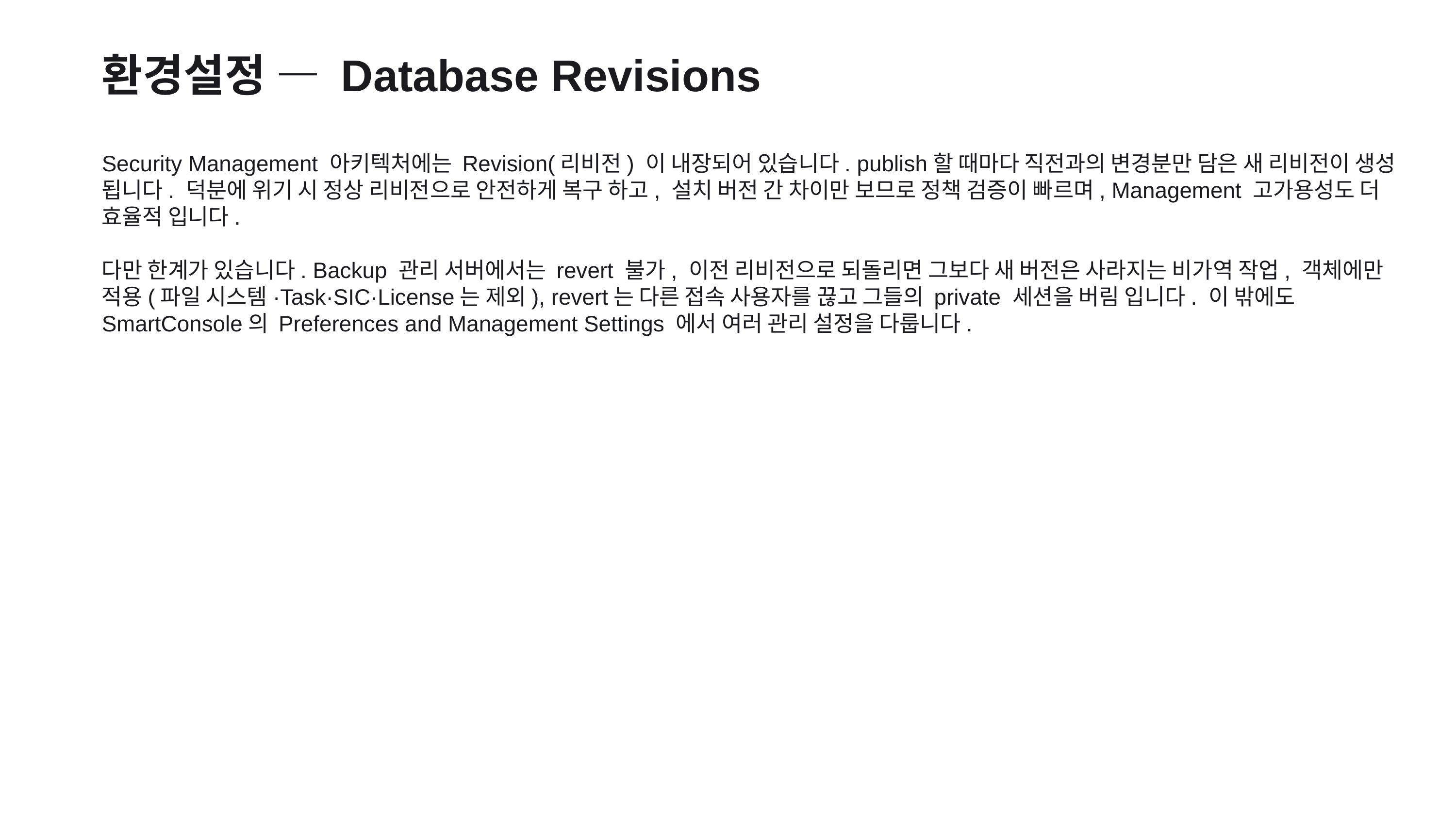

환경설정 — Database Revisions
Security Management 아키텍처에는 Revision(리비전) 이 내장되어 있습니다. publish할 때마다 직전과의 변경분만 담은 새 리비전이 생성 됩니다. 덕분에 위기 시 정상 리비전으로 안전하게 복구 하고, 설치 버전 간 차이만 보므로 정책 검증이 빠르며, Management 고가용성도 더 효율적 입니다.

다만 한계가 있습니다. Backup 관리 서버에서는 revert 불가, 이전 리비전으로 되돌리면 그보다 새 버전은 사라지는 비가역 작업, 객체에만 적용(파일 시스템·Task·SIC·License는 제외), revert는 다른 접속 사용자를 끊고 그들의 private 세션을 버림 입니다. 이 밖에도 SmartConsole의 Preferences and Management Settings 에서 여러 관리 설정을 다룹니다.